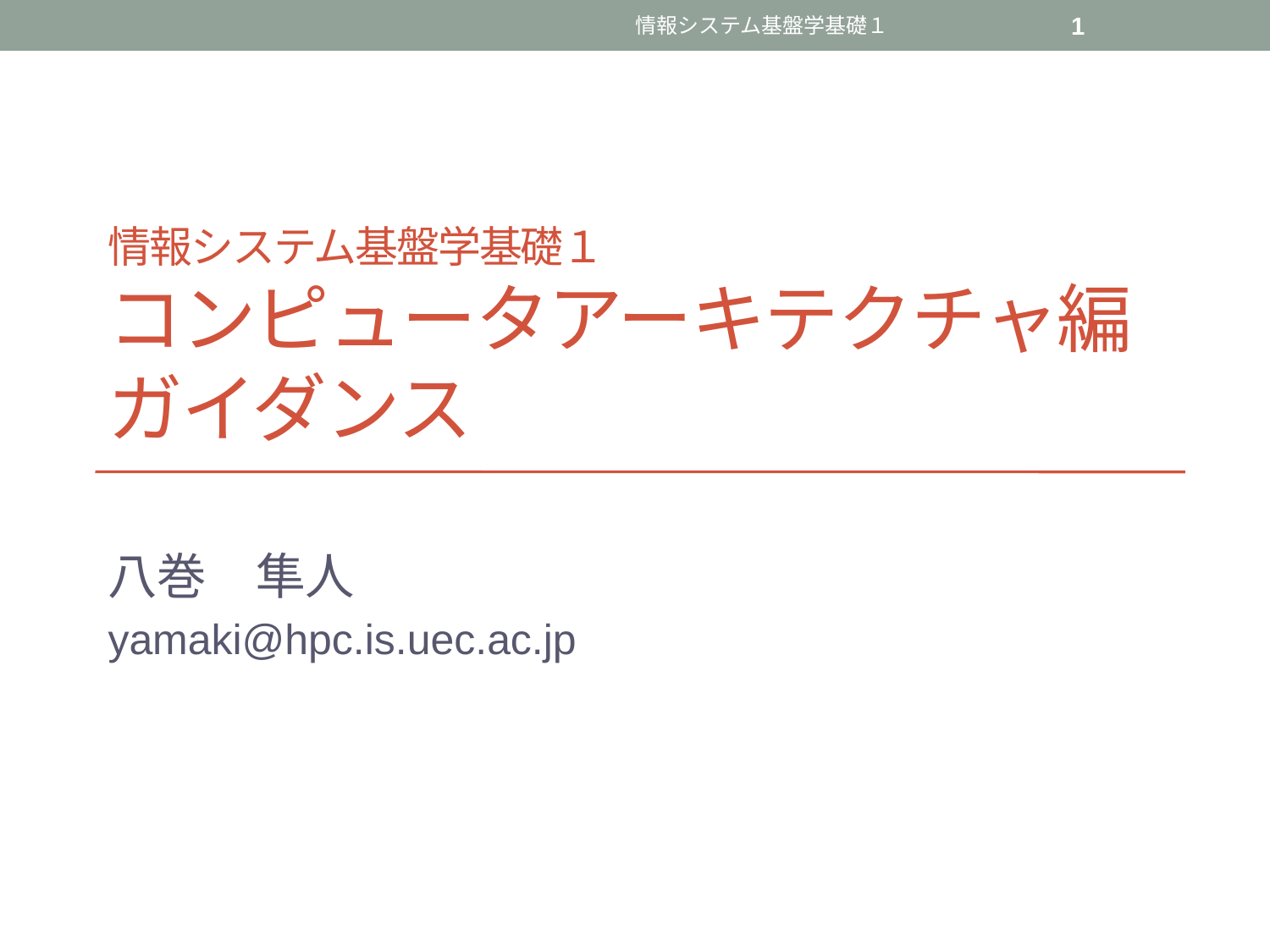

情報システム基盤学基礎１
1
# 情報システム基盤学基礎１ コンピュータアーキテクチャ編 ガイダンス
八巻　隼人
yamaki@hpc.is.uec.ac.jp